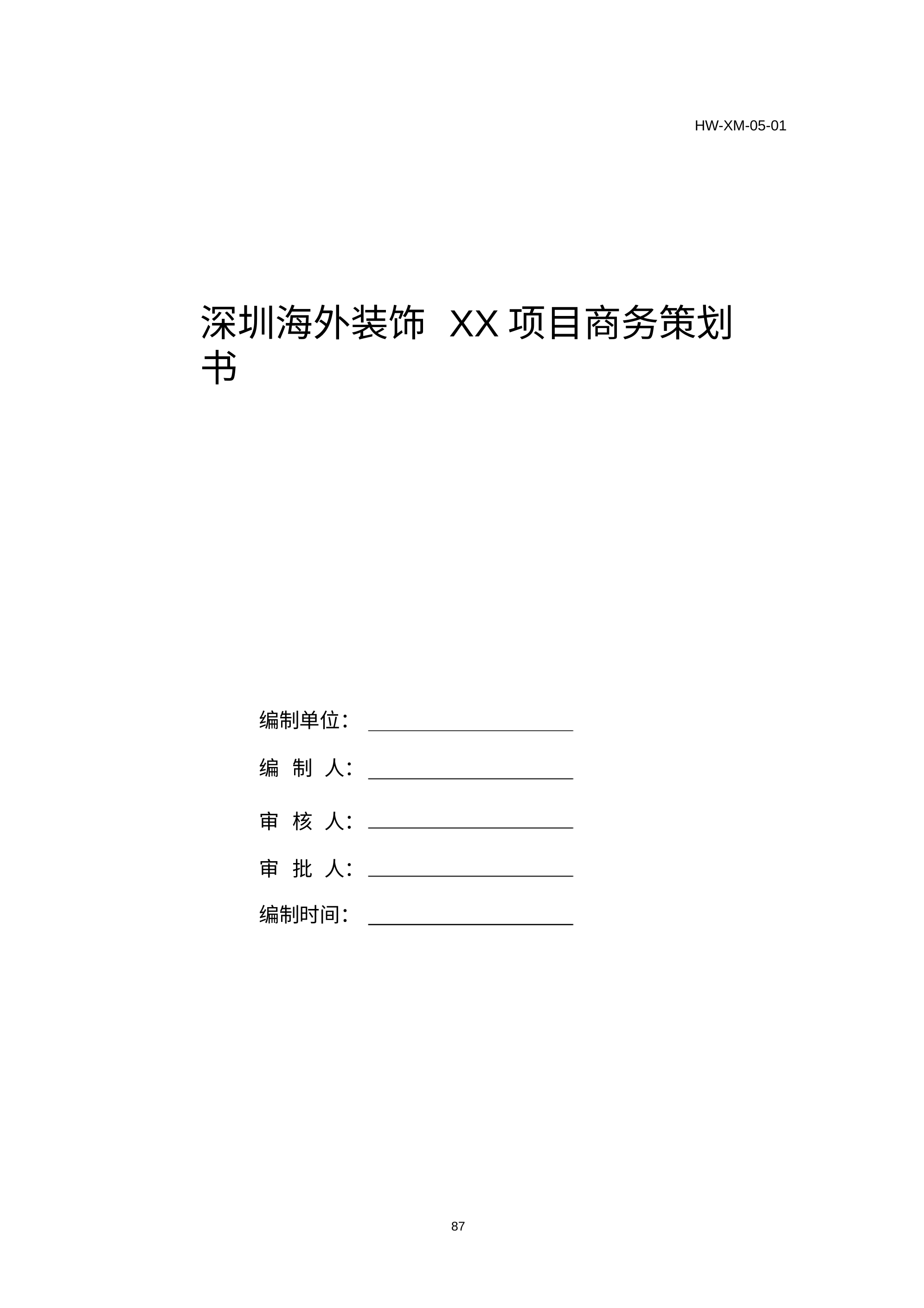

HW-XM-05-01
# 深圳海外装饰 XX项目商务策划书
编制单位：
| 编 | 制 | 人： |
| --- | --- | --- |
| 审 | 核 | 人： |
| 审 | 批 | 人： |
编制时间：
87